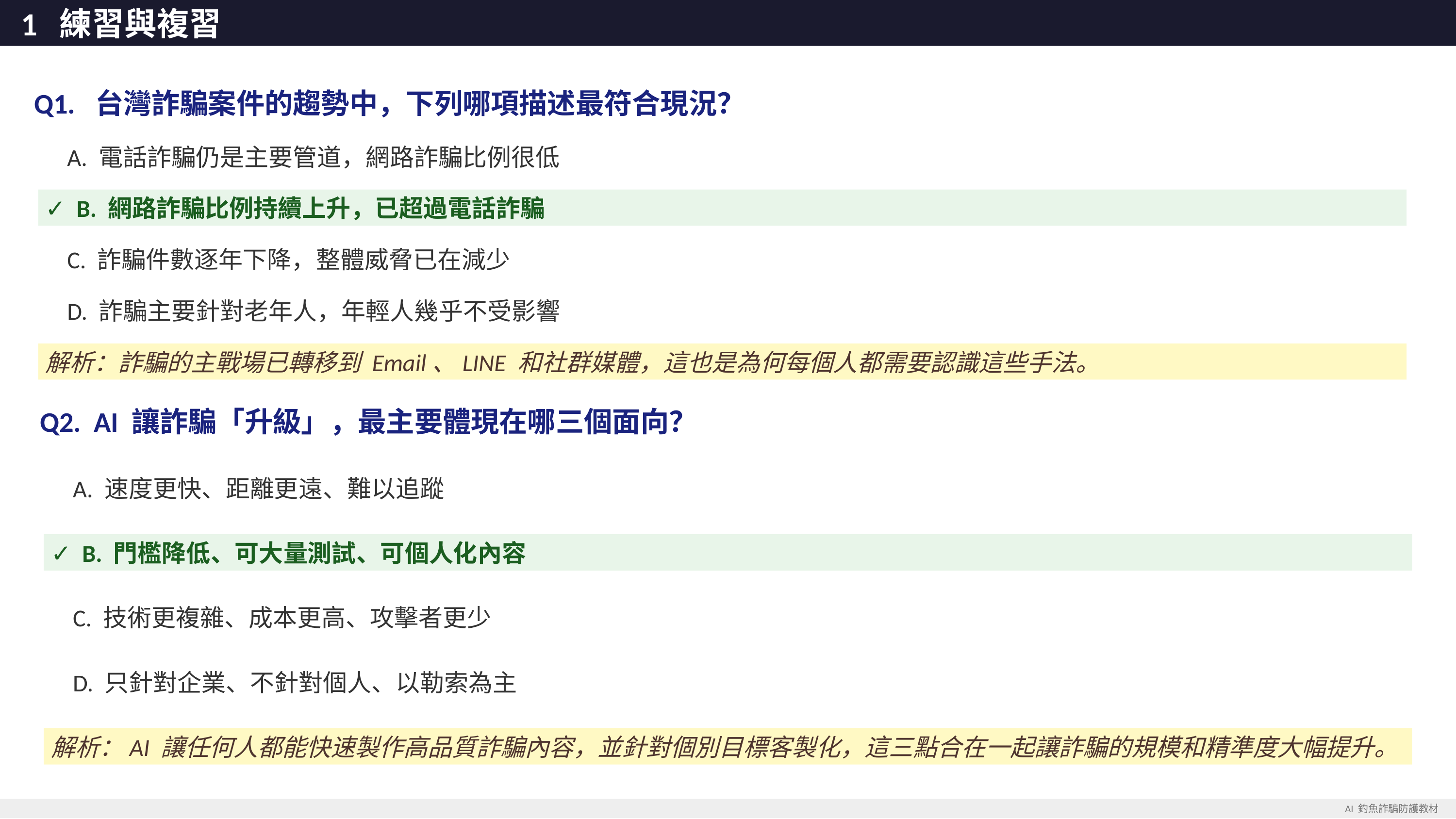

1  練習與複習
Q1.  台灣詐騙案件的趨勢中，下列哪項描述最符合現況？
    A. 電話詐騙仍是主要管道，網路詐騙比例很低
✓  B. 網路詐騙比例持續上升，已超過電話詐騙
    C. 詐騙件數逐年下降，整體威脅已在減少
    D. 詐騙主要針對老年人，年輕人幾乎不受影響
解析：詐騙的主戰場已轉移到 Email、LINE 和社群媒體，這也是為何每個人都需要認識這些手法。
Q2.  AI 讓詐騙「升級」，最主要體現在哪三個面向？
    A. 速度更快、距離更遠、難以追蹤
✓  B. 門檻降低、可大量測試、可個人化內容
    C. 技術更複雜、成本更高、攻擊者更少
    D. 只針對企業、不針對個人、以勒索為主
解析：AI 讓任何人都能快速製作高品質詐騙內容，並針對個別目標客製化，這三點合在一起讓詐騙的規模和精準度大幅提升。
AI 釣魚詐騙防護教材